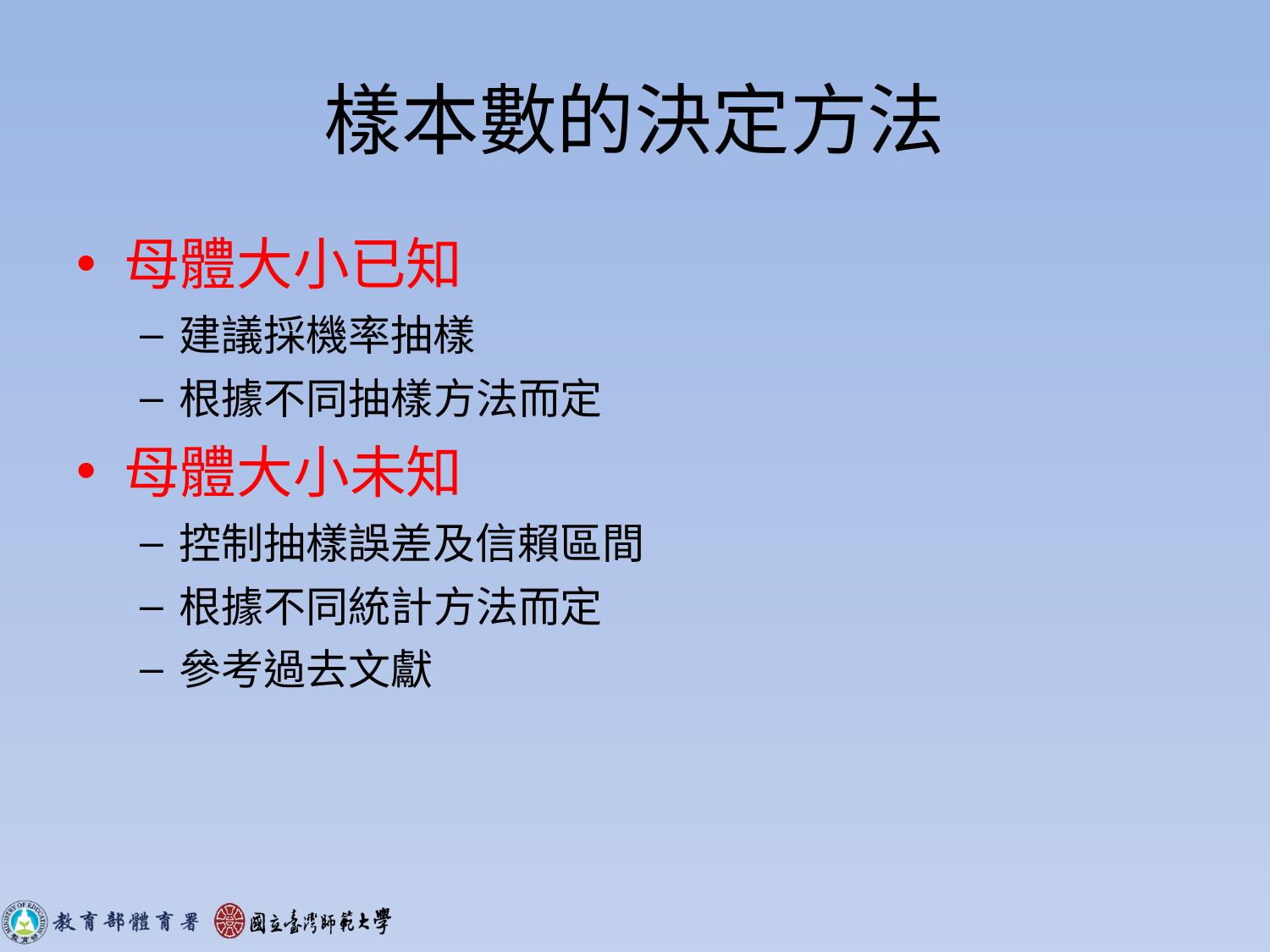

# 樣本數的決定方法
母體大小已知
建議採機率抽樣
根據不同抽樣方法而定
母體大小未知
控制抽樣誤差及信賴區間
根據不同統計方法而定
參考過去文獻